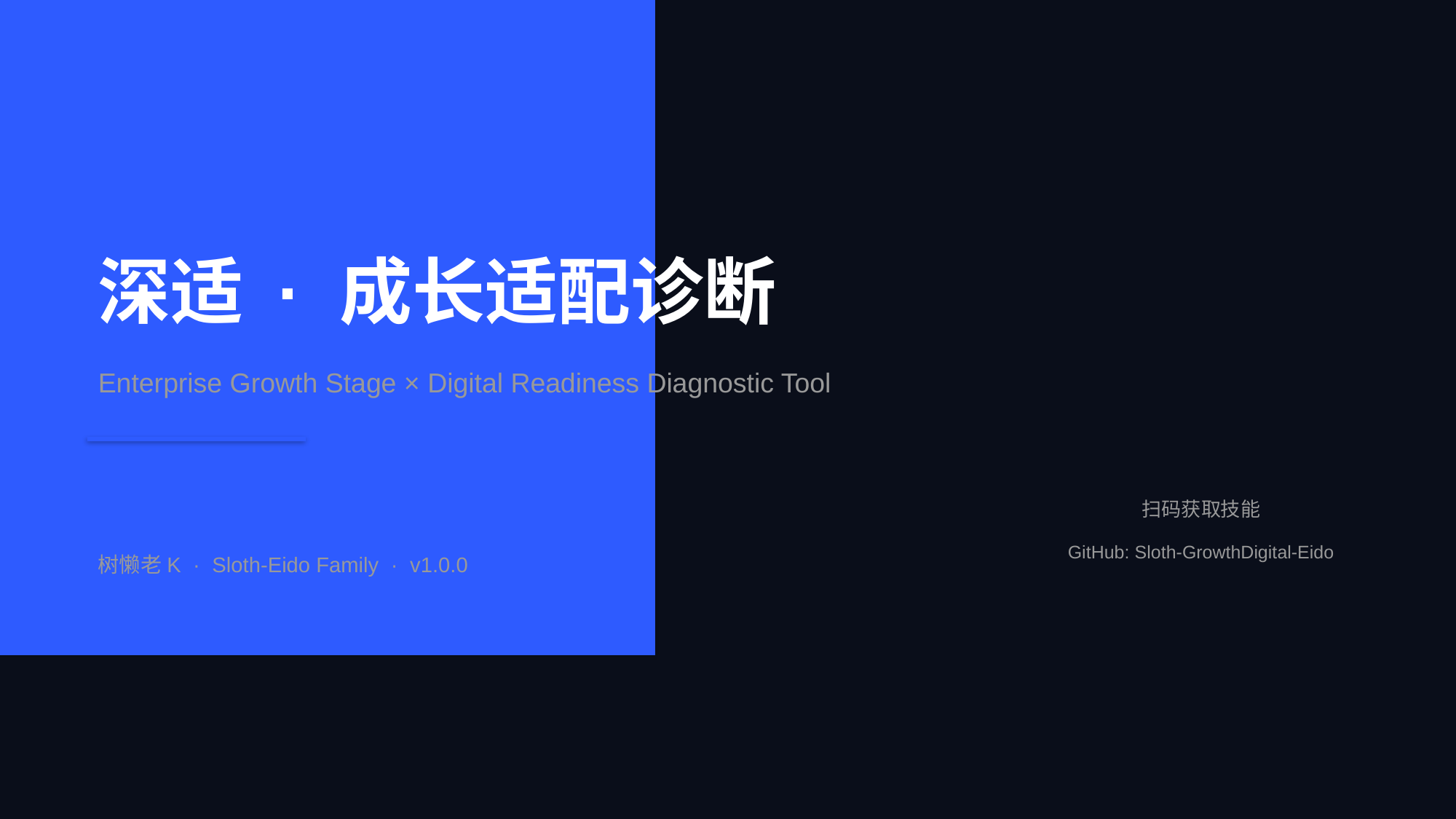

深适 · 成长适配诊断
Enterprise Growth Stage × Digital Readiness Diagnostic Tool

慢一点，深一度
扫码获取技能
GitHub: Sloth-GrowthDigital-Eido
树懒老K  ·  Sloth-Eido Family  ·  v1.0.0